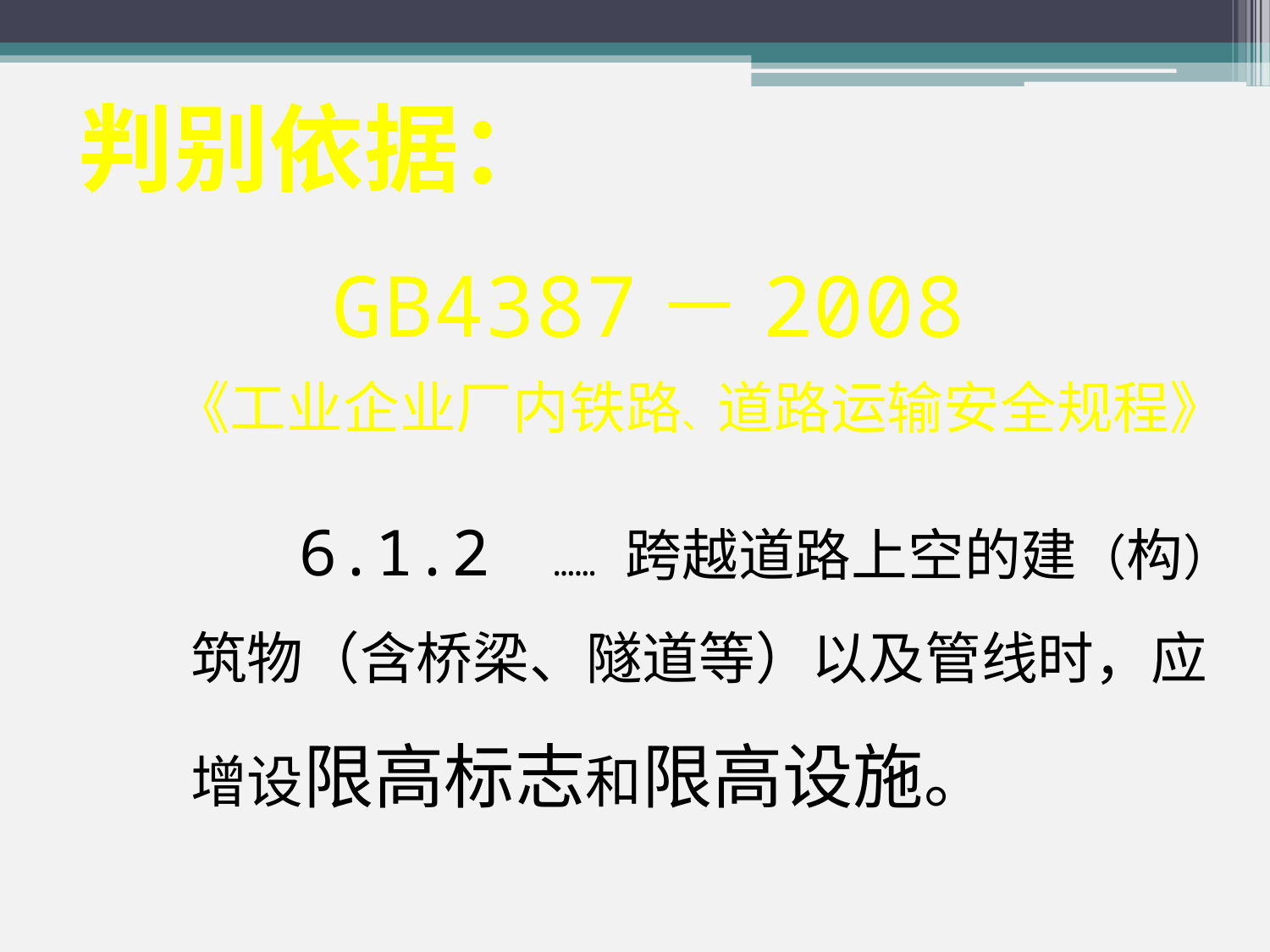

判别依据：
GB4387－2008
《工业企业厂内铁路、道路运输安全规程》

          6.1.2  …… 跨越道路上空的建（构） 筑物（含桥梁、隧道等）以及管线时，应增设限高标志和限高设施。